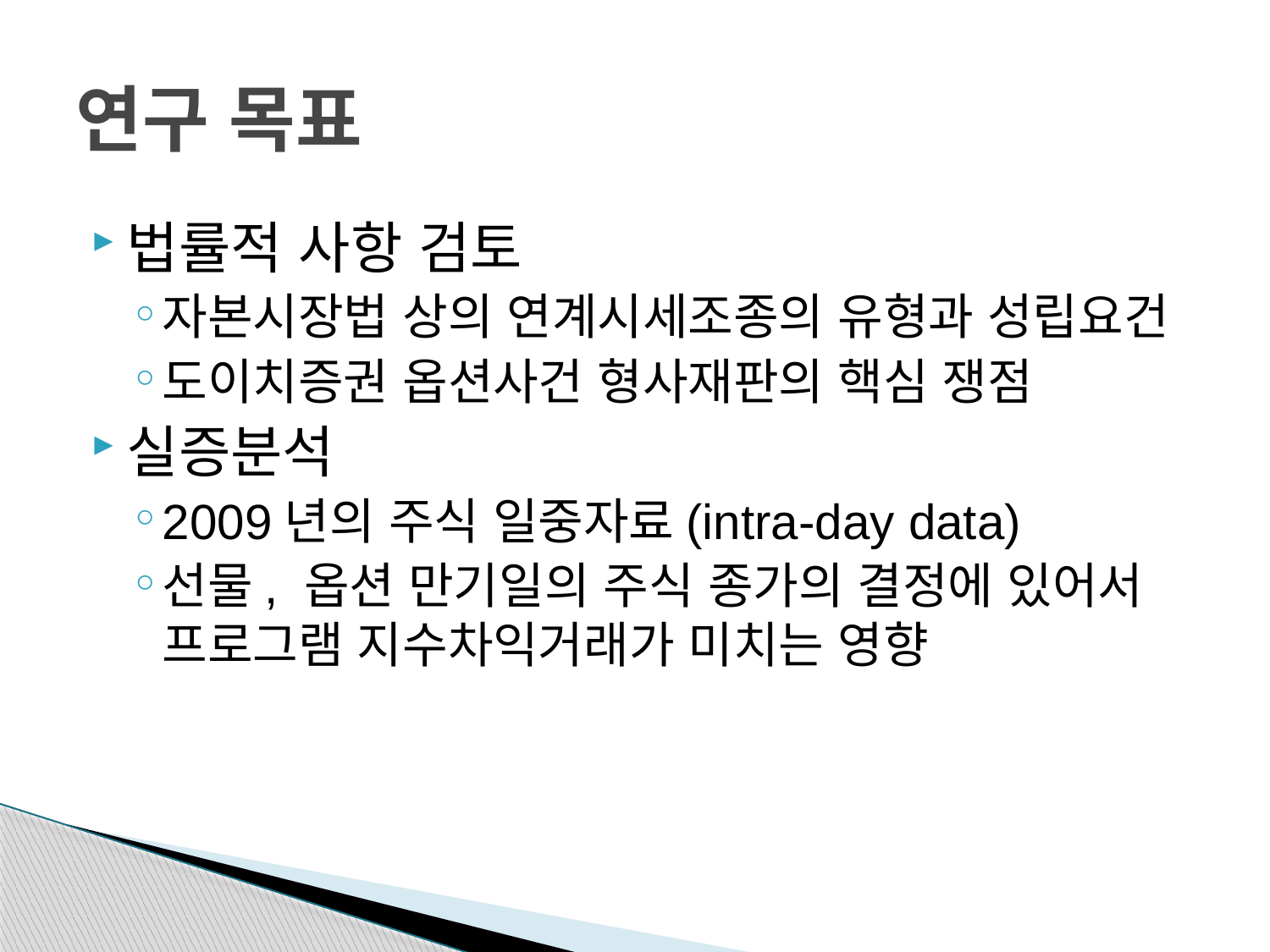

# 연구 목표
법률적 사항 검토
자본시장법 상의 연계시세조종의 유형과 성립요건
도이치증권 옵션사건 형사재판의 핵심 쟁점
실증분석
2009년의 주식 일중자료(intra-day data)
선물, 옵션 만기일의 주식 종가의 결정에 있어서 프로그램 지수차익거래가 미치는 영향